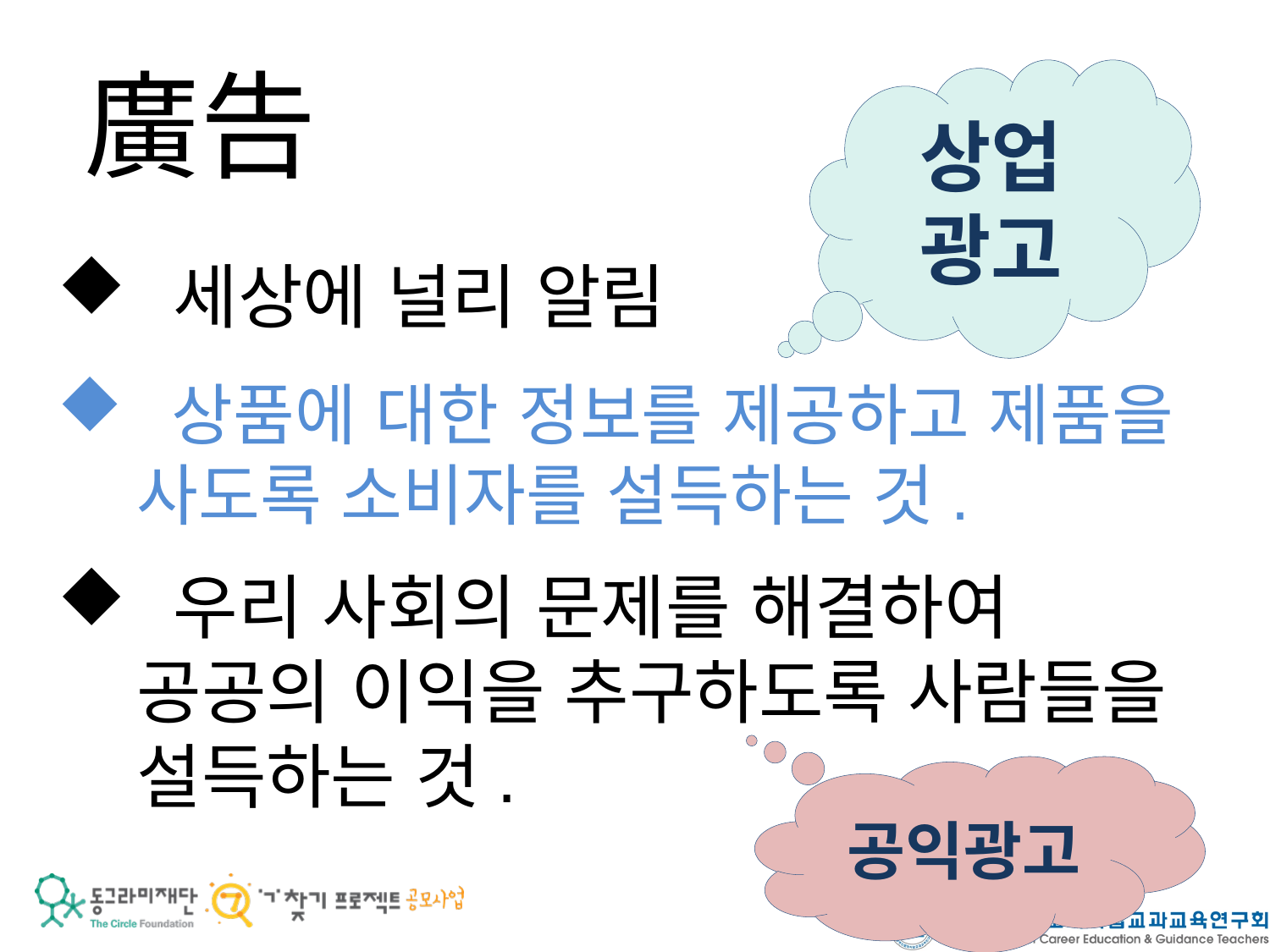

廣告
상업
광고
 세상에 널리 알림
 상품에 대한 정보를 제공하고 제품을 사도록 소비자를 설득하는 것.
 우리 사회의 문제를 해결하여 공공의 이익을 추구하도록 사람들을 설득하는 것.
공익광고